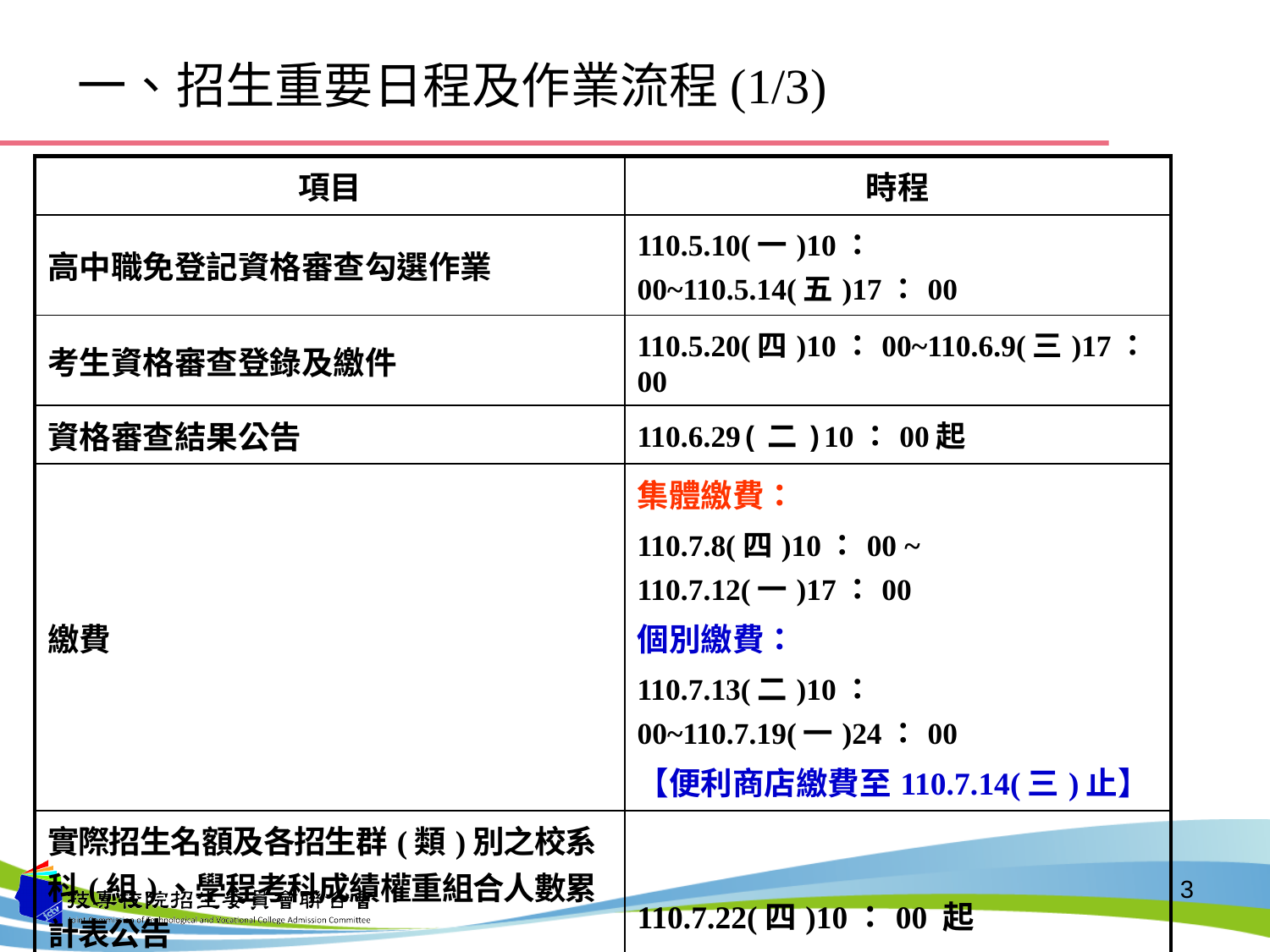

一、招生重要日程及作業流程(1/3)
| 項目 | 時程 |
| --- | --- |
| 高中職免登記資格審查勾選作業 | 110.5.10(一)10：00~110.5.14(五)17：00 |
| 考生資格審查登錄及繳件 | 110.5.20(四)10：00~110.6.9(三)17：00 |
| 資格審查結果公告 | 110.6.29(二)10：00起 |
| 繳費 | 集體繳費： 110.7.8(四)10：00 ~ 110.7.12(一)17：00 個別繳費： 110.7.13(二)10：00~110.7.19(一)24：00 【便利商店繳費至110.7.14(三)止】 |
| 實際招生名額及各招生群(類)別之校系科(組)、學程考科成績權重組合人數累計表公告 | 110.7.22(四)10：00 起 |
| 個人總成績查詢 |  |
| 網路選填登記志願 | 110.7.22(四)10：00~110.7.27(二)17：00 |
| 錄取公告及分發結果查詢 | 110.8.3(二)10：00起 |
3